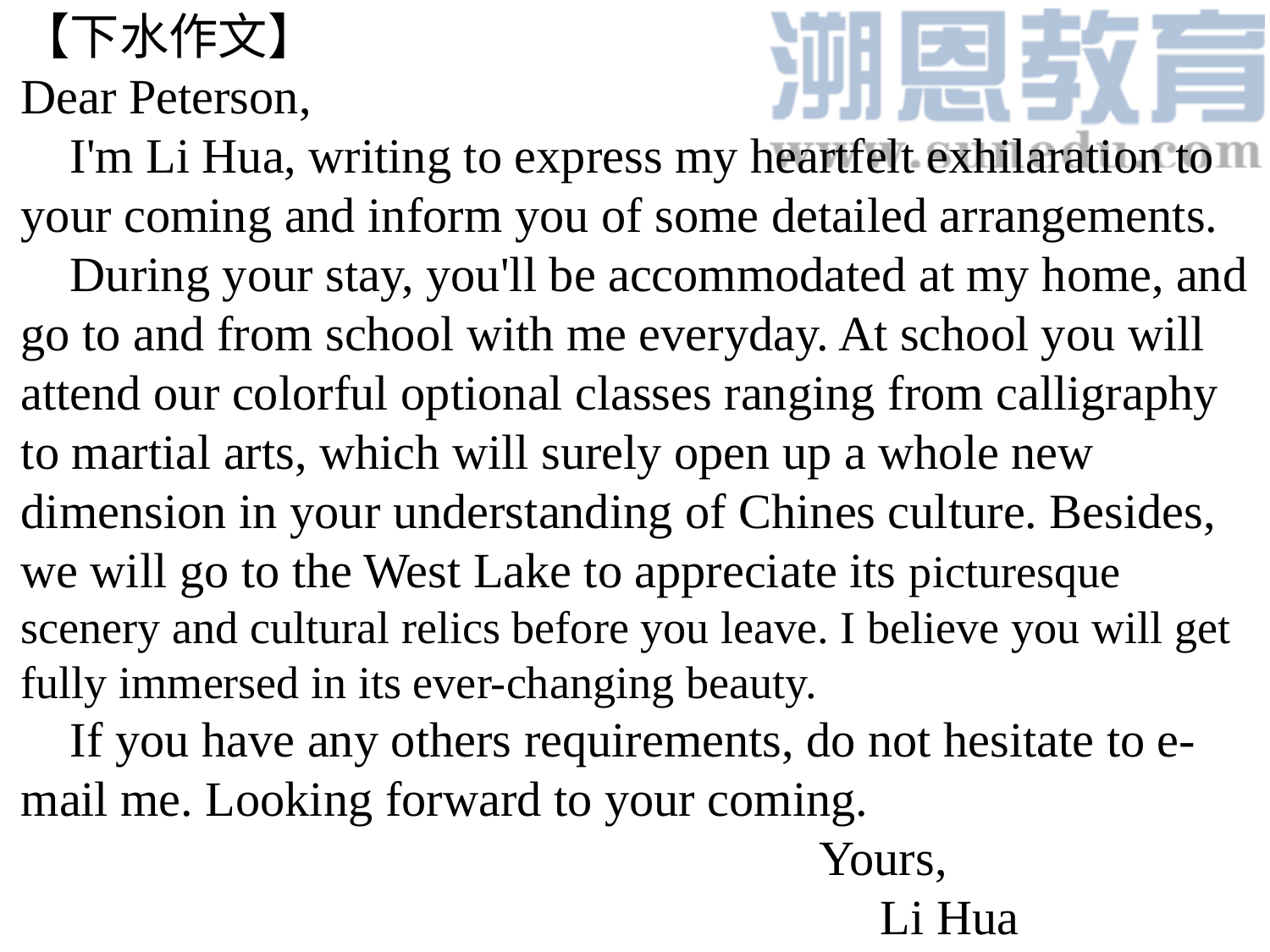

【下水作文】
Dear Peterson,
    I'm Li Hua, writing to express my heartfelt exhilaration to your coming and inform you of some detailed arrangements.
    During your stay, you'll be accommodated at my home, and go to and from school with me everyday. At school you will attend our colorful optional classes ranging from calligraphy to martial arts, which will surely open up a whole new dimension in your understanding of Chines culture. Besides, we will go to the West Lake to appreciate its picturesque scenery and cultural relics before you leave. I believe you will get fully immersed in its ever-changing beauty.
    If you have any others requirements, do not hesitate to e-mail me. Looking forward to your coming.
                                                                 Yours,
                                                                      Li Hua